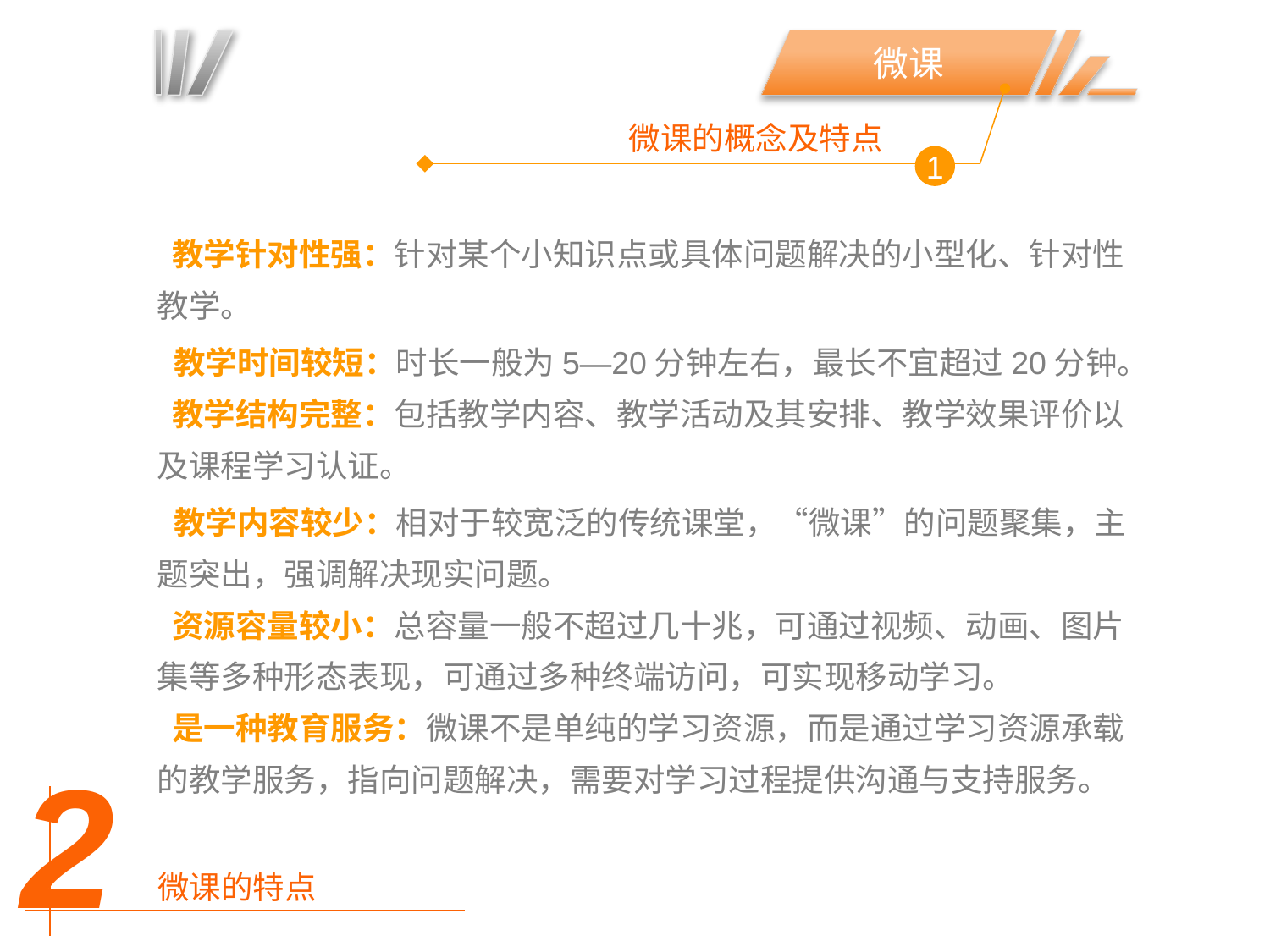

微课

微课的概念及特点
1
 教学针对性强：针对某个小知识点或具体问题解决的小型化、针对性教学。
 教学时间较短：时长一般为5—20分钟左右，最长不宜超过20分钟。
 教学结构完整：包括教学内容、教学活动及其安排、教学效果评价以及课程学习认证。
 教学内容较少：相对于较宽泛的传统课堂，“微课”的问题聚集，主题突出，强调解决现实问题。
 资源容量较小：总容量一般不超过几十兆，可通过视频、动画、图片集等多种形态表现，可通过多种终端访问，可实现移动学习。
 是一种教育服务：微课不是单纯的学习资源，而是通过学习资源承载的教学服务，指向问题解决，需要对学习过程提供沟通与支持服务。

2
微课的特点